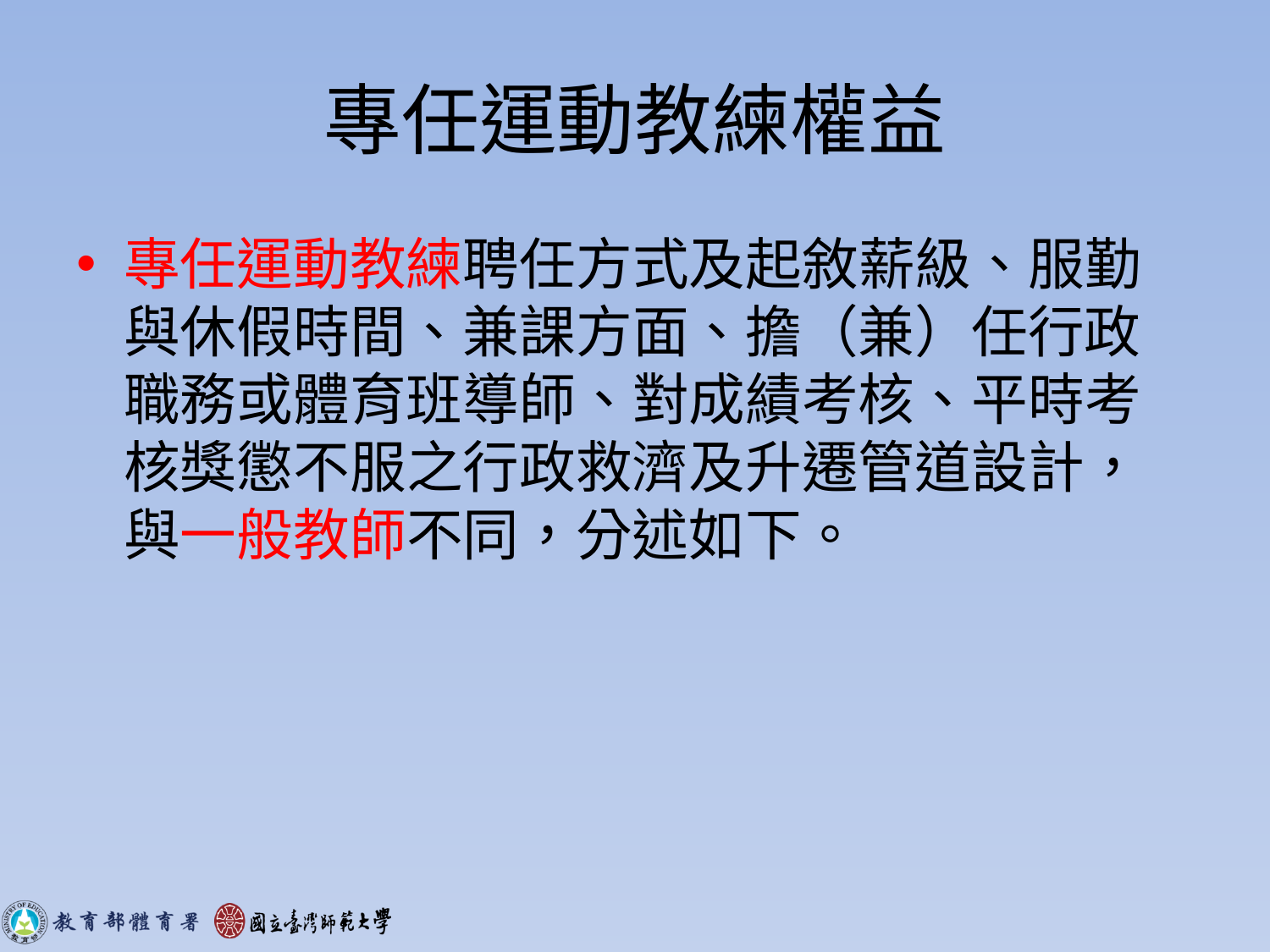

# 專任運動教練權益
專任運動教練聘任方式及起敘薪級、服勤與休假時間、兼課方面、擔（兼）任行政職務或體育班導師、對成績考核、平時考核獎懲不服之行政救濟及升遷管道設計，與一般教師不同，分述如下。